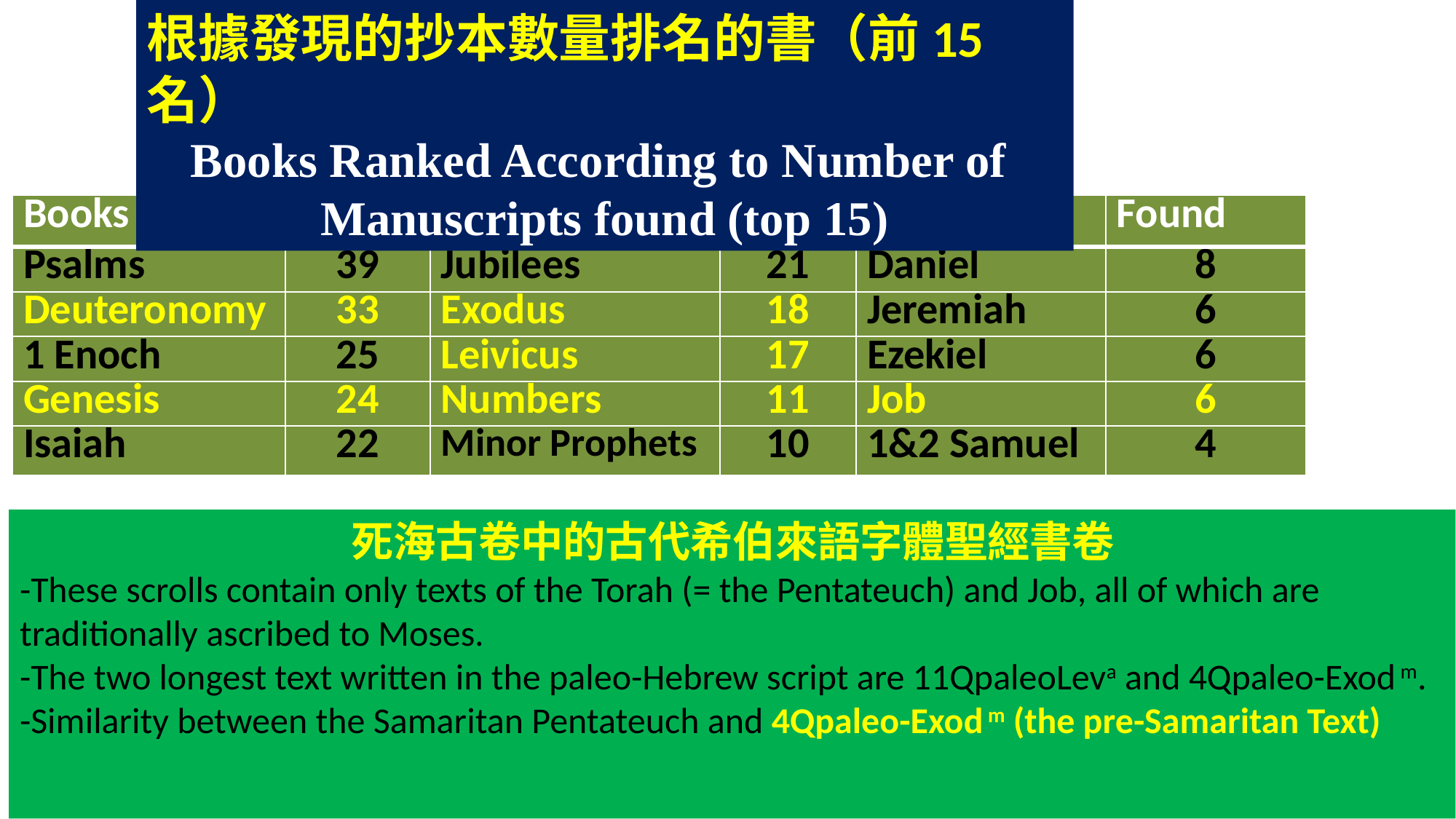

根據發現的抄本數量排名的書（前15名）
Books Ranked According to Number of
Manuscripts found (top 15)
| Books | Found | Books | Found | Books | Found |
| --- | --- | --- | --- | --- | --- |
| Psalms | 39 | Jubilees | 21 | Daniel | 8 |
| Deuteronomy | 33 | Exodus | 18 | Jeremiah | 6 |
| 1 Enoch | 25 | Leivicus | 17 | Ezekiel | 6 |
| Genesis | 24 | Numbers | 11 | Job | 6 |
| Isaiah | 22 | Minor Prophets | 10 | 1&2 Samuel | 4 |
死海古卷中的古代希伯來語字體聖經書卷
-These scrolls contain only texts of the Torah (= the Pentateuch) and Job, all of which are traditionally ascribed to Moses.
-The two longest text written in the paleo-Hebrew script are 11QpaleoLeva and 4Qpaleo-Exod m.
-Similarity between the Samaritan Pentateuch and 4Qpaleo-Exod m (the pre-Samaritan Text)